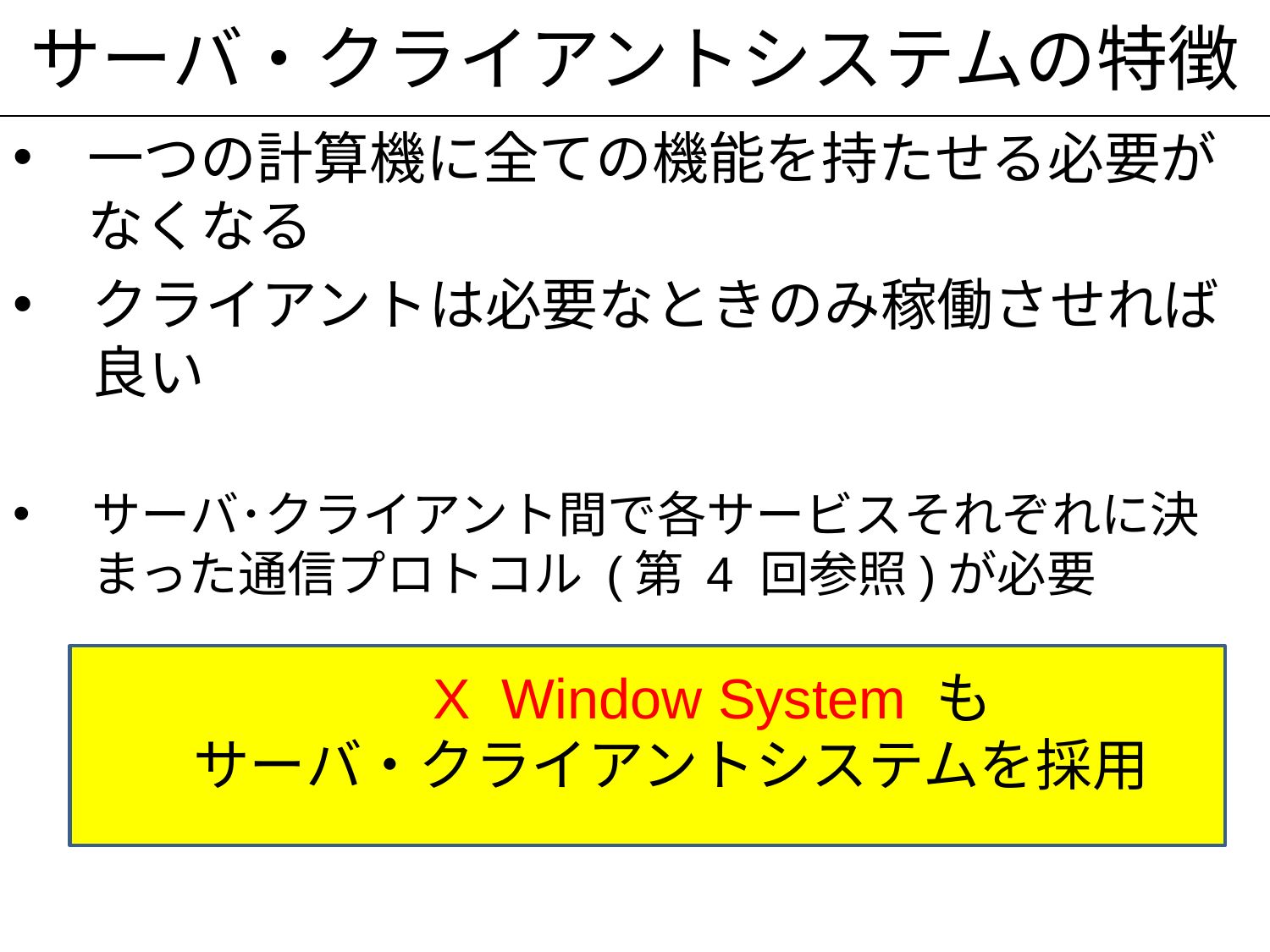

# サーバ・クライアントシステムの特徴
一つの計算機に全ての機能を持たせる必要がなくなる
クライアントは必要なときのみ稼働させれば良い

サーバ･クライアント間で各サービスそれぞれに決まった通信プロトコル (第 4 回参照)が必要

　　　　X  Window System も
サーバ・クライアントシステムを採用